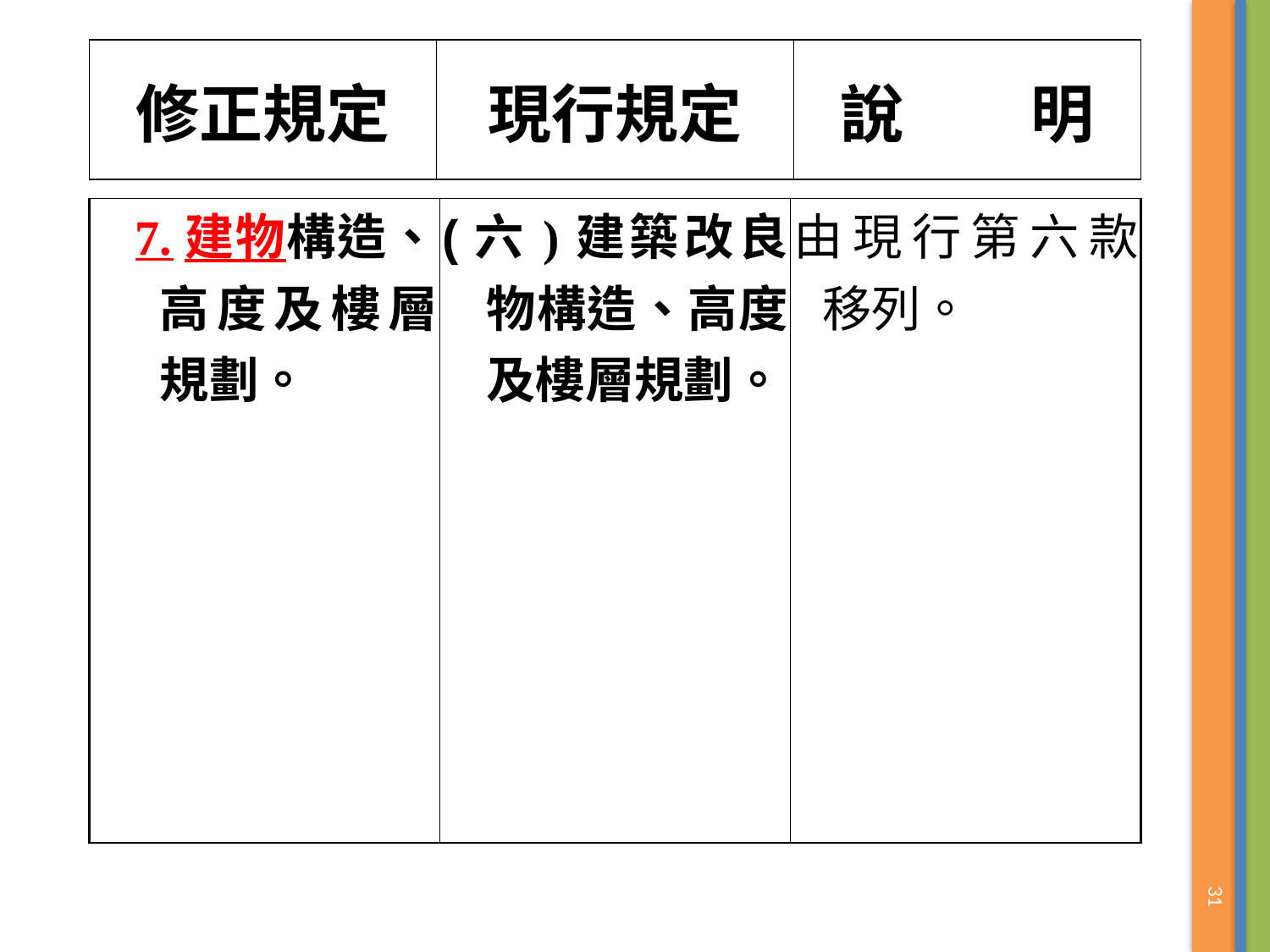

| 修正規定 | 現行規定 | 說　　明 |
| --- | --- | --- |
| 7.建物構造、高度及樓層規劃。 | (六)建築改良物構造、高度及樓層規劃。 | 由現行第六款移列。 |
| --- | --- | --- |
31